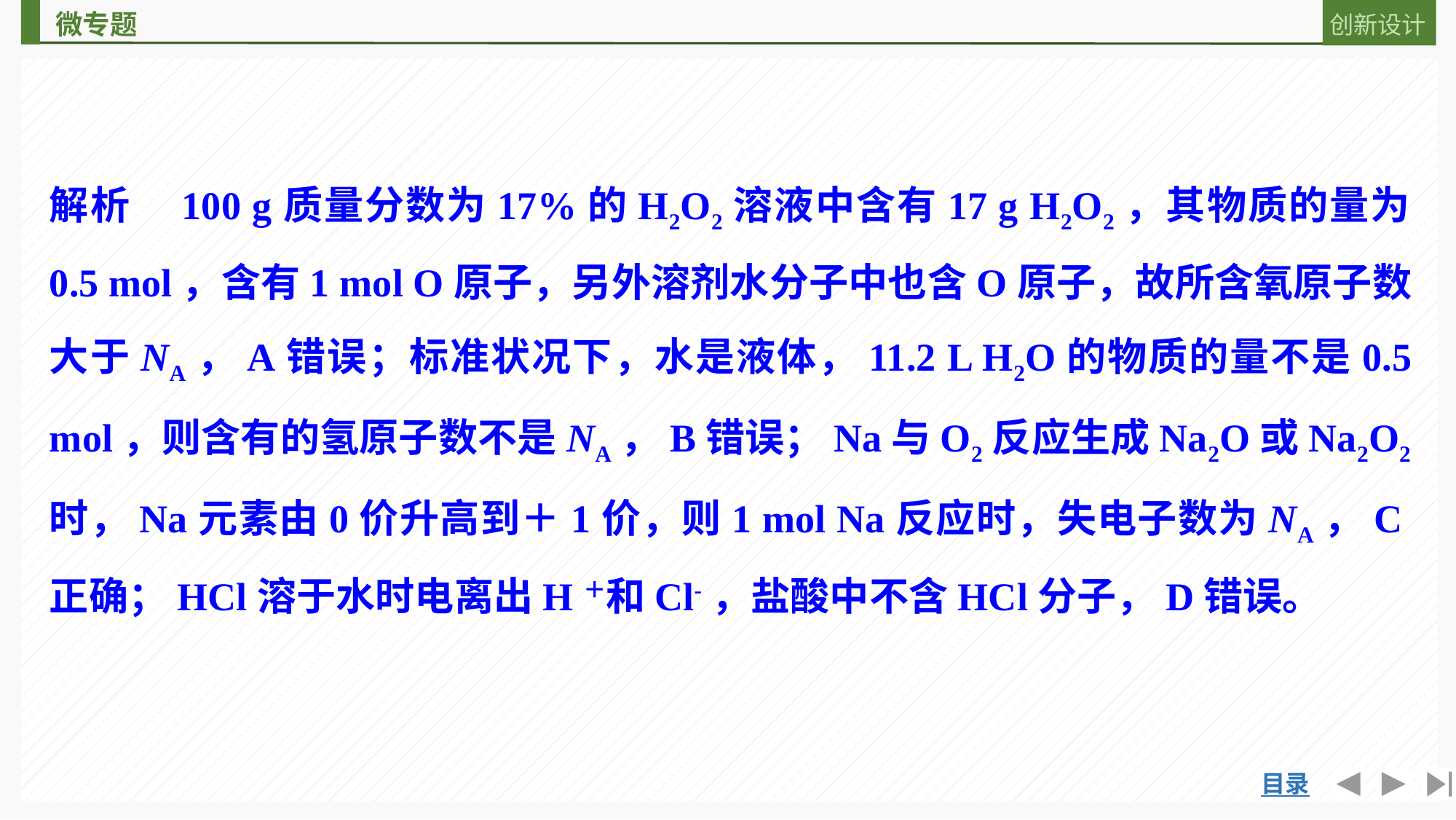

解析　100 g质量分数为17%的H2O2溶液中含有17 g H2O2，其物质的量为
0.5 mol，含有1 mol O原子，另外溶剂水分子中也含O原子，故所含氧原子数大于NA，A错误；标准状况下，水是液体，11.2 L H2O的物质的量不是0.5 mol，则含有的氢原子数不是NA，B错误；Na与O2反应生成Na2O或Na2O2时，Na元素由0价升高到＋1价，则1 mol Na反应时，失电子数为NA，C正确；HCl溶于水时电离出H＋和Cl-，盐酸中不含HCl分子，D错误。